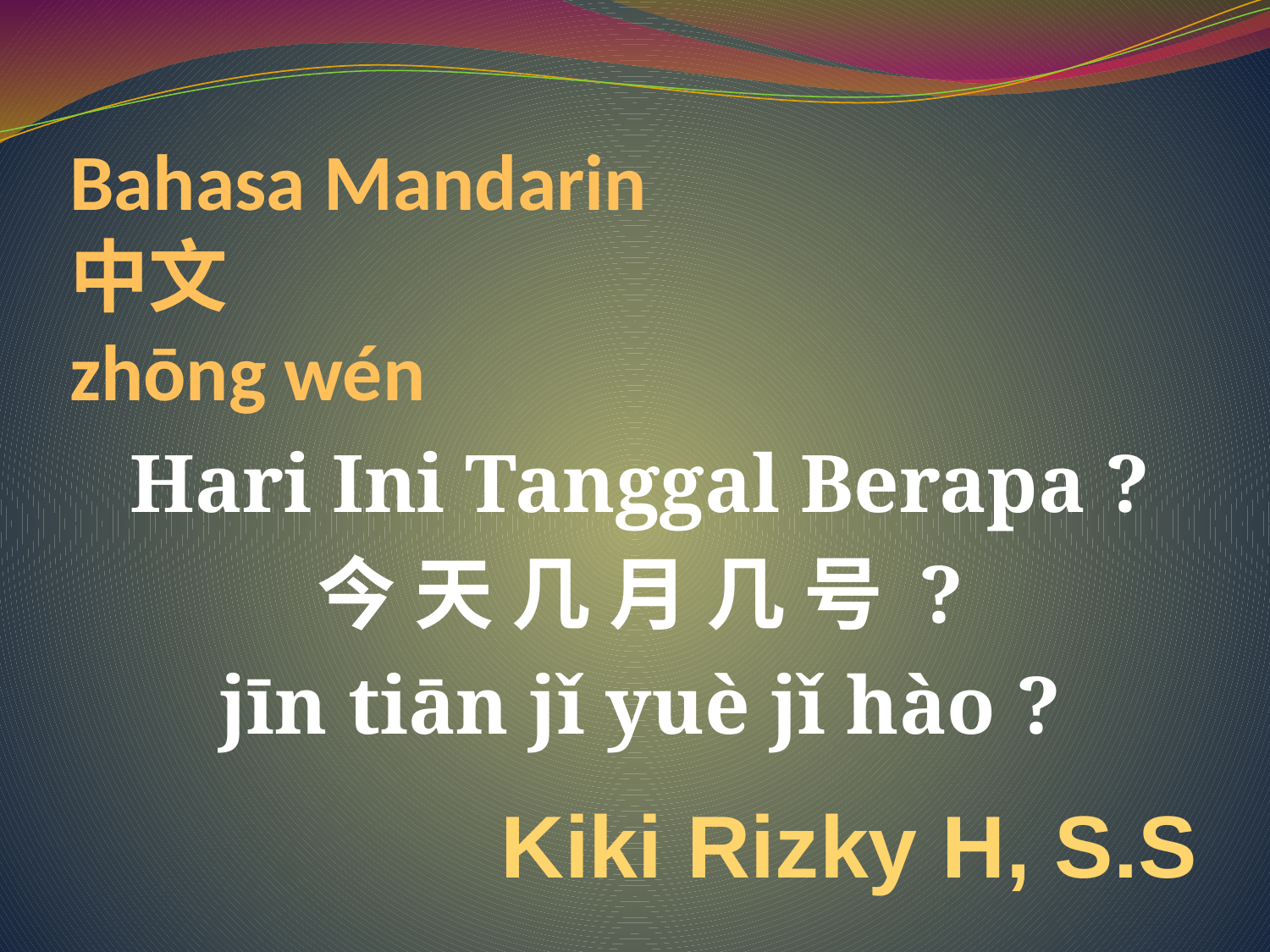

# Bahasa Mandarin 中文 zhōng wén
Hari Ini Tanggal Berapa ?
今 天 几 月 几 号 ?
jīn tiān jǐ yuè jǐ hào ?
Kiki Rizky H, S.S